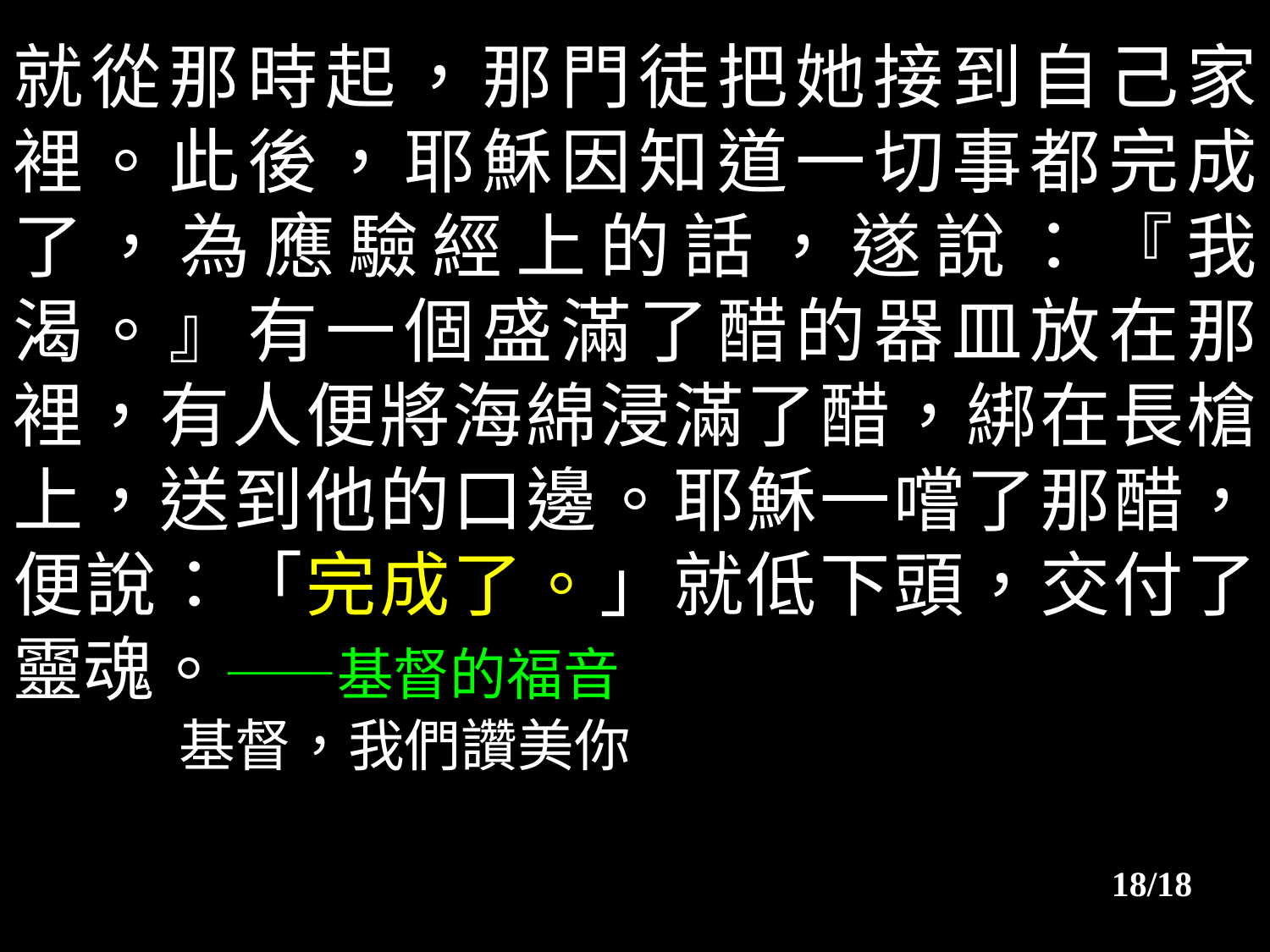

就從那時起，那門徒把她接到自己家裡。此後，耶穌因知道一切事都完成了，為應驗經上的話，遂說：『我渴。』有一個盛滿了醋的器皿放在那裡，有人便將海綿浸滿了醋，綁在長槍上，送到他的口邊。耶穌一嚐了那醋，便說：「完成了。」就低下頭，交付了靈魂。——基督的福音
            基督，我們讚美你
18/18